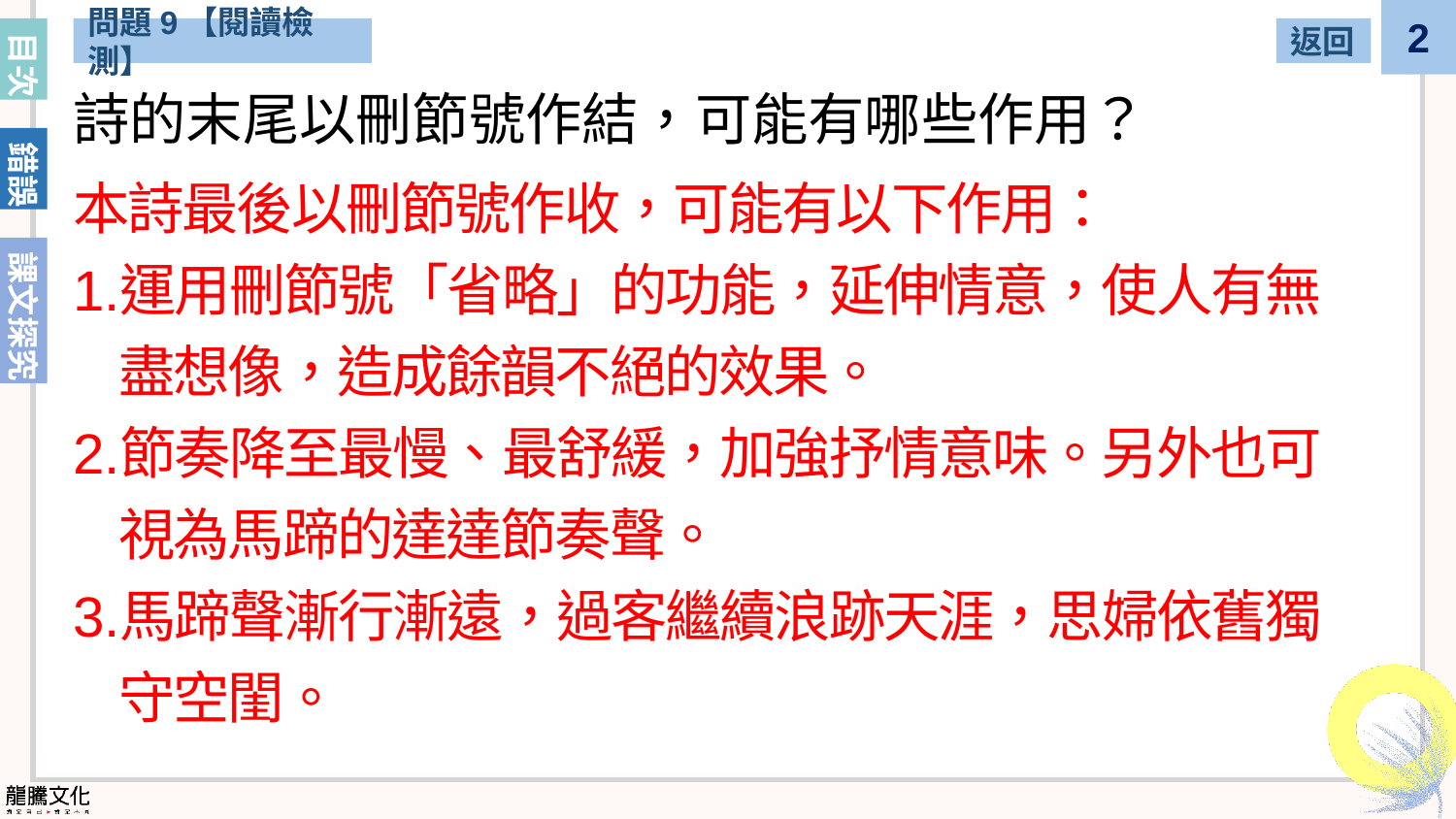

問題9【閱讀檢測】
返回
詩的末尾以刪節號作結，可能有哪些作用？
本詩最後以刪節號作收，可能有以下作用：
運用刪節號「省略」的功能，延伸情意，使人有無盡想像，造成餘韻不絕的效果。
節奏降至最慢、最舒緩，加強抒情意味。另外也可視為馬蹄的達達節奏聲。
馬蹄聲漸行漸遠，過客繼續浪跡天涯，思婦依舊獨守空閨。